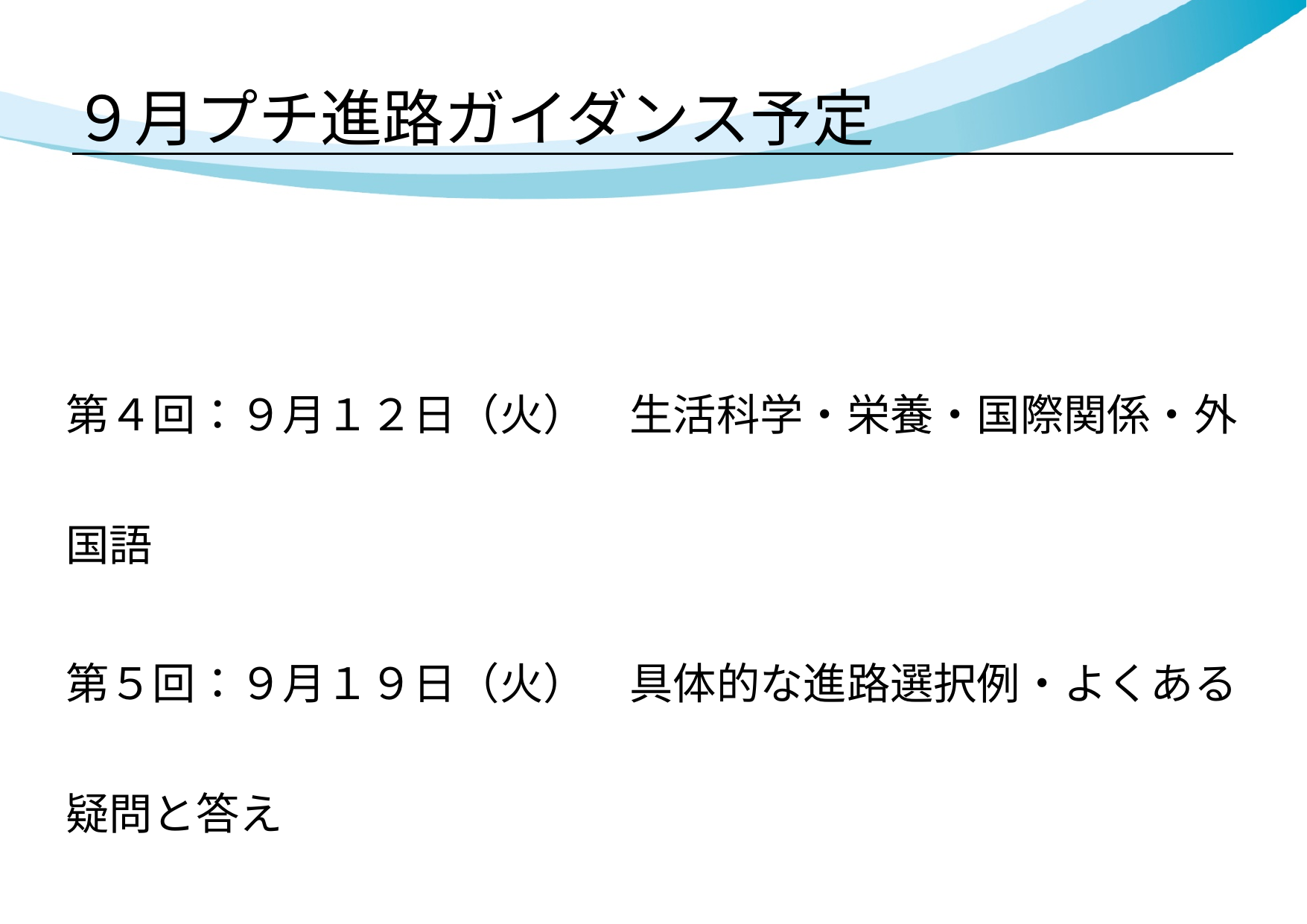

# ９月プチ進路ガイダンス予定
第４回：９月１２日（火）　生活科学・栄養・国際関係・外国語
第５回：９月１９日（火）　具体的な進路選択例・よくある疑問と答え